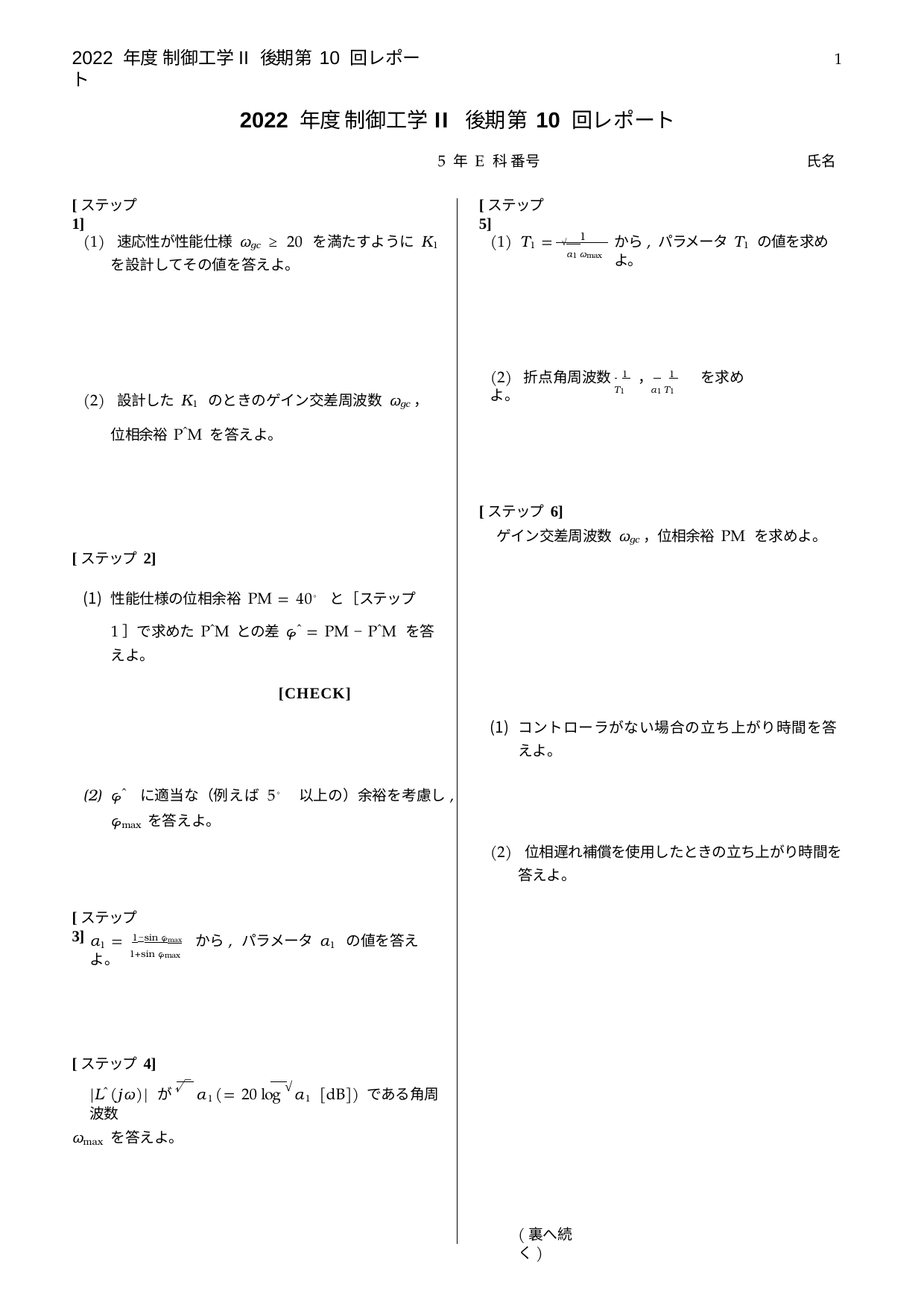

2022 年度 制御工学II 後期 第 10 回レポート
1
2022 年度 制御工学 II 後期 第 10 回レポート
5 年 E 科 番号 	 氏名
[ステップ 1]
[ステップ 5]

(1) 速応性が性能仕様 ωgc ≥ 20 を満たすように K1
を設計してその値を答えよ。
1
(1) T1 = √
から, パラメータ T1 の値を求めよ。
α1 ωmax

(2) 折点角周波数  1  ，   1  を求めよ。
T1	α1 T1
(2) 設計した K1 のときのゲイン交差周波数 ωgc，位相余裕 PˆM を答えよ。
[ステップ 6]
ゲイン交差周波数 ωgc，位相余裕 PM を求めよ。
[ステップ 2]

性能仕様の位相余裕 PM = 40◦ と［ステップ 1］で求めた PˆM との差 φˆ = PM − PˆM を答えよ。
[CHECK]
コントローラがない場合の立ち上がり時間を答えよ。

φˆ に適当な（例えば 5◦  以上の）余裕を考慮し,
φmax を答えよ。
(2) 位相遅れ補償を使用したときの立ち上がり時間を答えよ。
[ステップ 3]
α1 = 1−sin φmax から, パラメータ α1 の値を答えよ。
1+sin φmax
[ステップ 4]
|Lˆ(jω)| が √α1(= 20 log √α1 [dB]) である角周波数
ωmax を答えよ。

(裏へ続く)